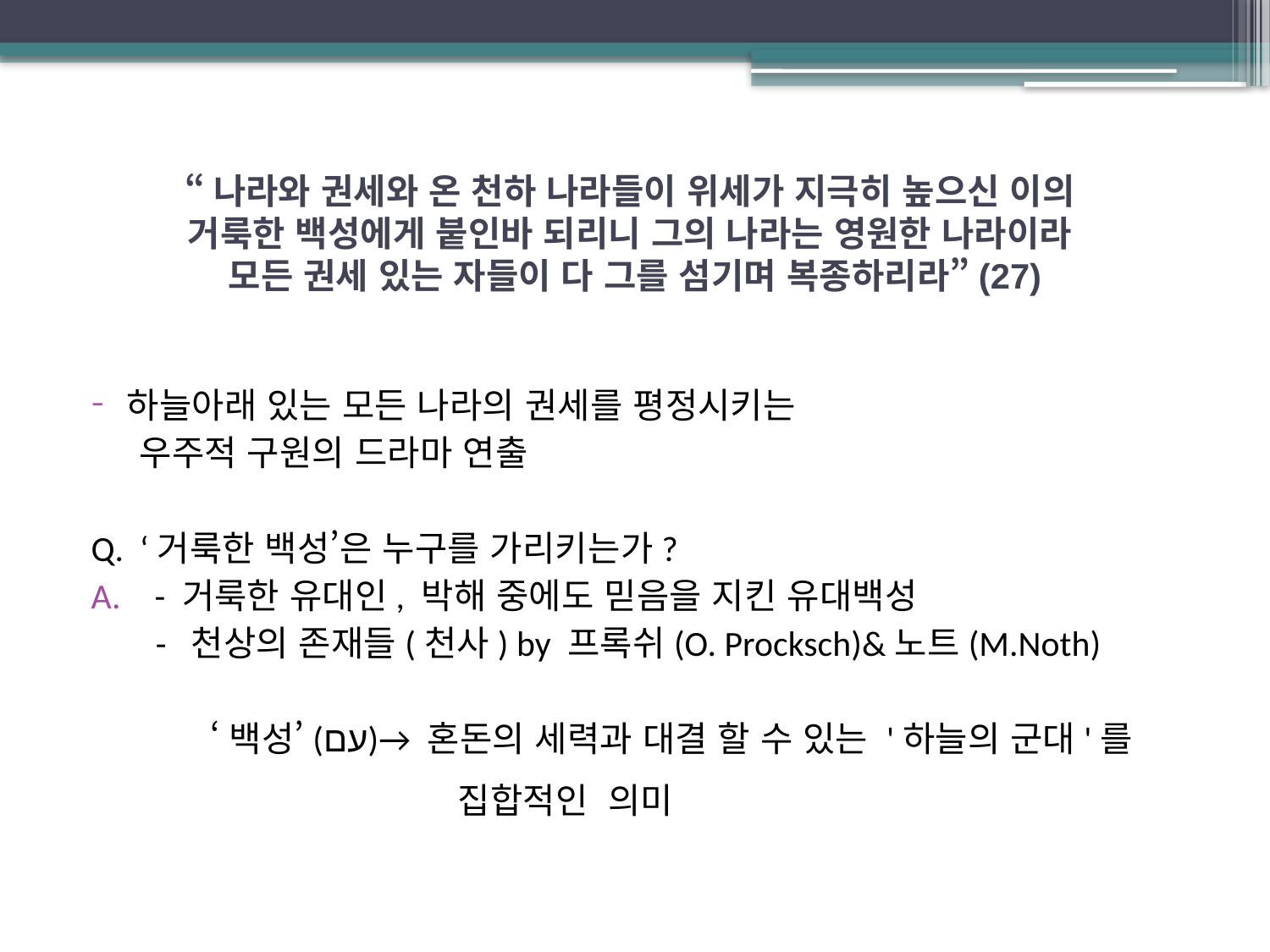

# “나라와 권세와 온 천하 나라들이 위세가 지극히 높으신 이의 거룩한 백성에게 붙인바 되리니 그의 나라는 영원한 나라이라 모든 권세 있는 자들이 다 그를 섬기며 복종하리라”(27)

하늘아래 있는 모든 나라의 권세를 평정시키는
    우주적 구원의 드라마 연출

Q.  ‘거룩한 백성’은 누구를 가리키는가?
- 거룩한 유대인, 박해 중에도 믿음을 지킨 유대백성
        -  천상의 존재들(천사) by 프록쉬(O. Procksch)&노트(M.Noth)

            ‘백성’(עם)→ 혼돈의 세력과 대결 할 수 있는 '하늘의 군대'를
                                    집합적인  의미